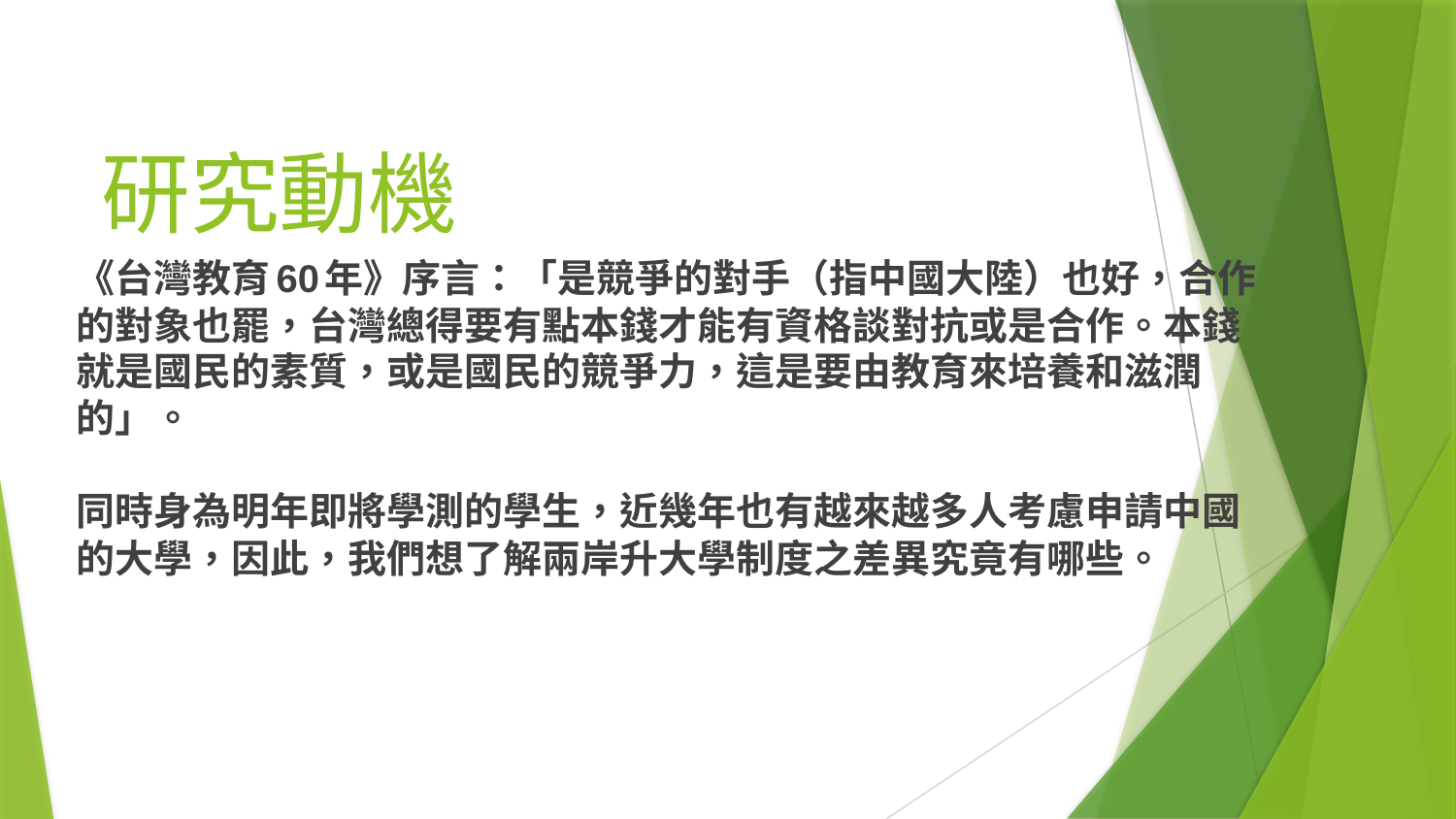

# 研究動機
《台灣教育60年》序言：「是競爭的對手（指中國大陸）也好，合作的對象也罷，台灣總得要有點本錢才能有資格談對抗或是合作。本錢就是國民的素質，或是國民的競爭力，這是要由教育來培養和滋潤的」。

同時身為明年即將學測的學生，近幾年也有越來越多人考慮申請中國的大學，因此，我們想了解兩岸升大學制度之差異究竟有哪些。